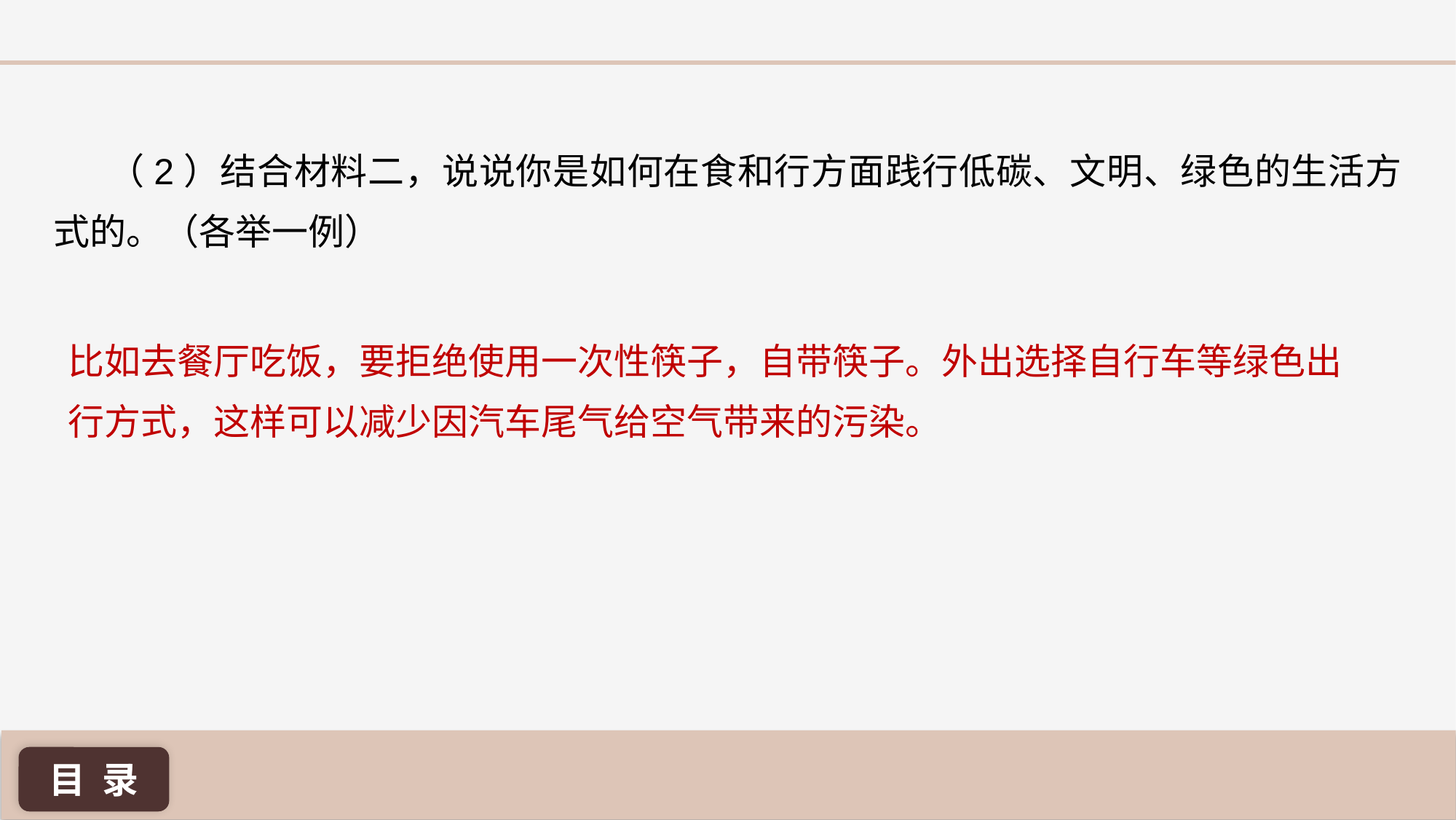

（2）结合材料二，说说你是如何在食和行方面践行低碳、文明、绿色的生活方式的。（各举一例）
比如去餐厅吃饭，要拒绝使用一次性筷子，自带筷子。外出选择自行车等绿色出行方式，这样可以减少因汽车尾气给空气带来的污染。